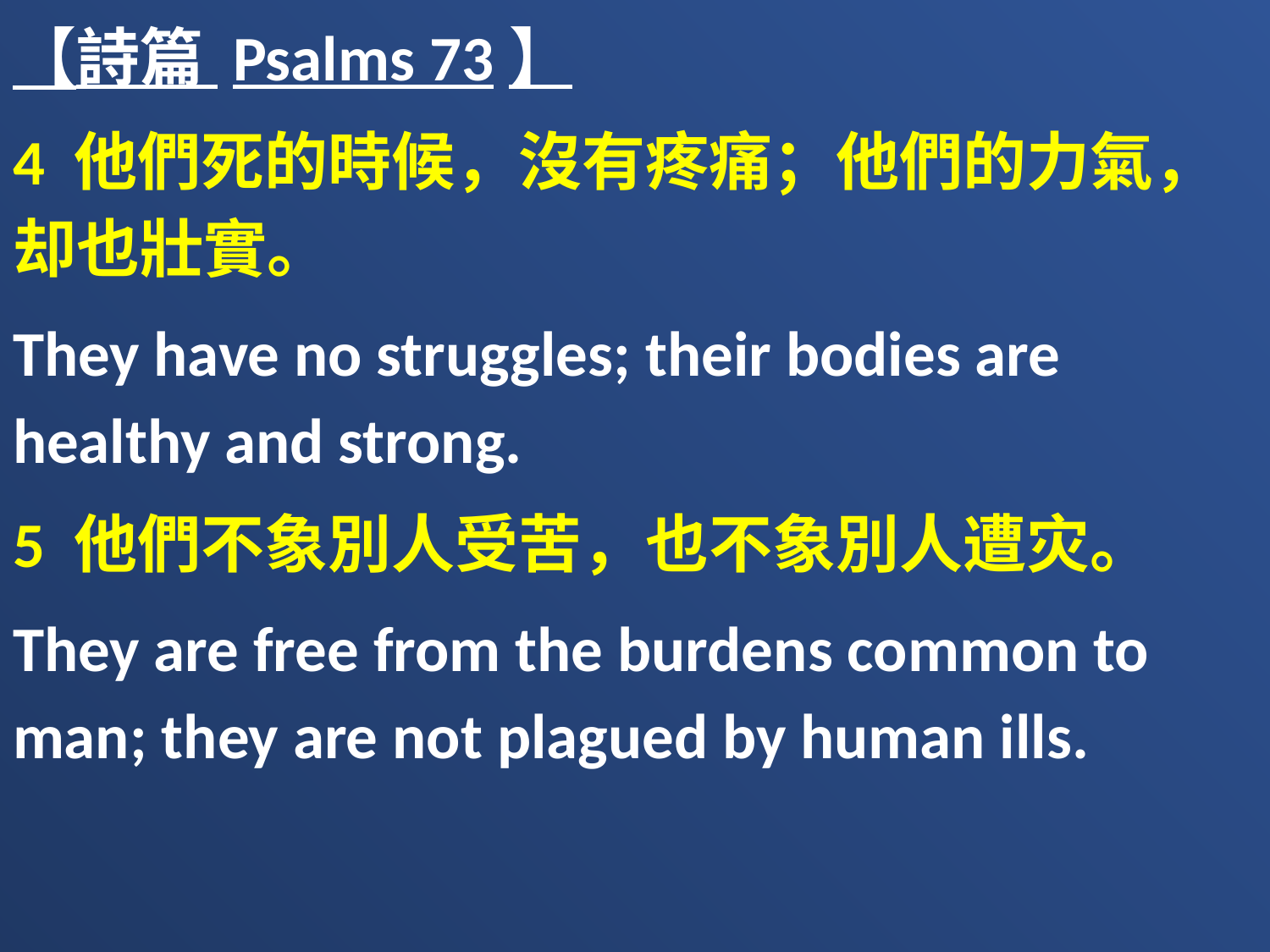

【詩篇 Psalms 73】
4 他們死的時候，沒有疼痛；他們的力氣，却也壯實。
They have no struggles; their bodies are healthy and strong.
5 他們不象別人受苦，也不象別人遭灾。
They are free from the burdens common to man; they are not plagued by human ills.